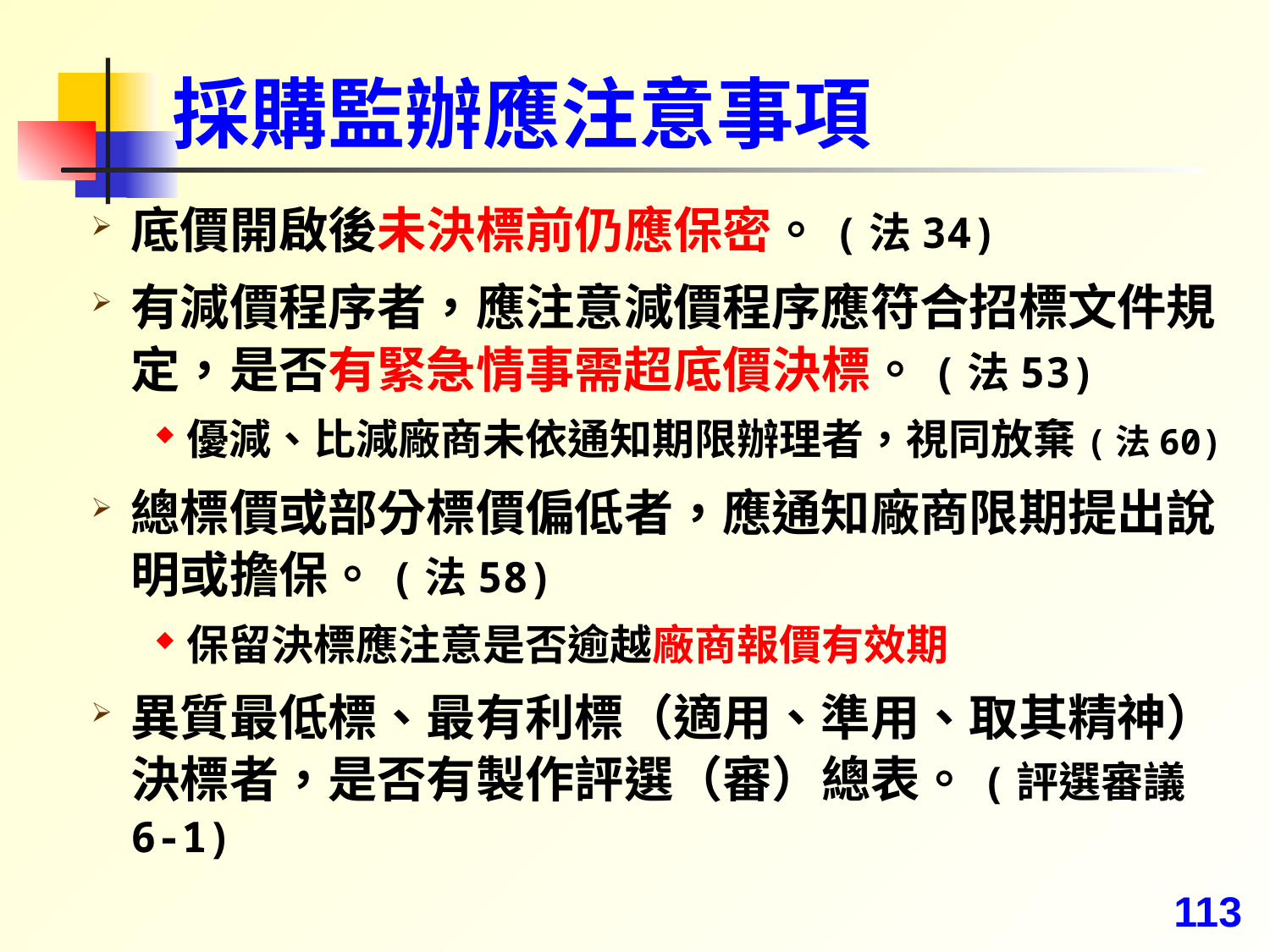

# 採購監辦應注意事項
底價開啟後未決標前仍應保密。(法34)
有減價程序者，應注意減價程序應符合招標文件規定，是否有緊急情事需超底價決標。(法53)
優減、比減廠商未依通知期限辦理者，視同放棄(法60)
總標價或部分標價偏低者，應通知廠商限期提出說明或擔保。(法58)
保留決標應注意是否逾越廠商報價有效期
異質最低標、最有利標（適用、準用、取其精神）決標者，是否有製作評選（審）總表。(評選審議6-1)
113